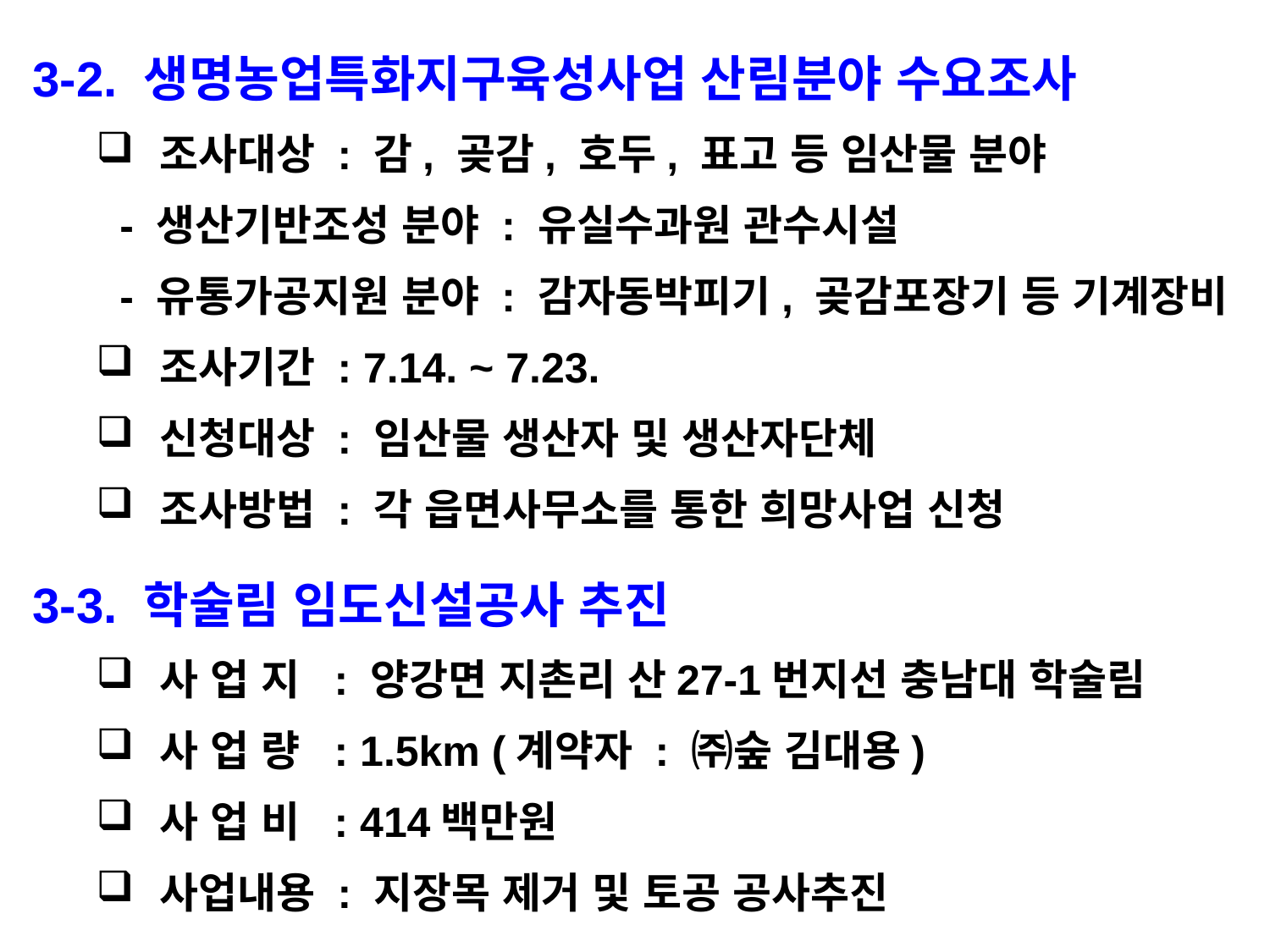

3-2. 생명농업특화지구육성사업 산림분야 수요조사
조사대상 : 감, 곶감, 호두, 표고 등 임산물 분야
  - 생산기반조성 분야 : 유실수과원 관수시설
  - 유통가공지원 분야 : 감자동박피기, 곶감포장기 등 기계장비
조사기간 : 7.14. ~ 7.23.
신청대상 : 임산물 생산자 및 생산자단체
조사방법 : 각 읍면사무소를 통한 희망사업 신청
3-3. 학술림 임도신설공사 추진
사 업 지  : 양강면 지촌리 산27-1번지선 충남대 학술림
사 업 량  : 1.5km (계약자 : ㈜숲 김대용)
사 업 비  : 414백만원
사업내용 : 지장목 제거 및 토공 공사추진